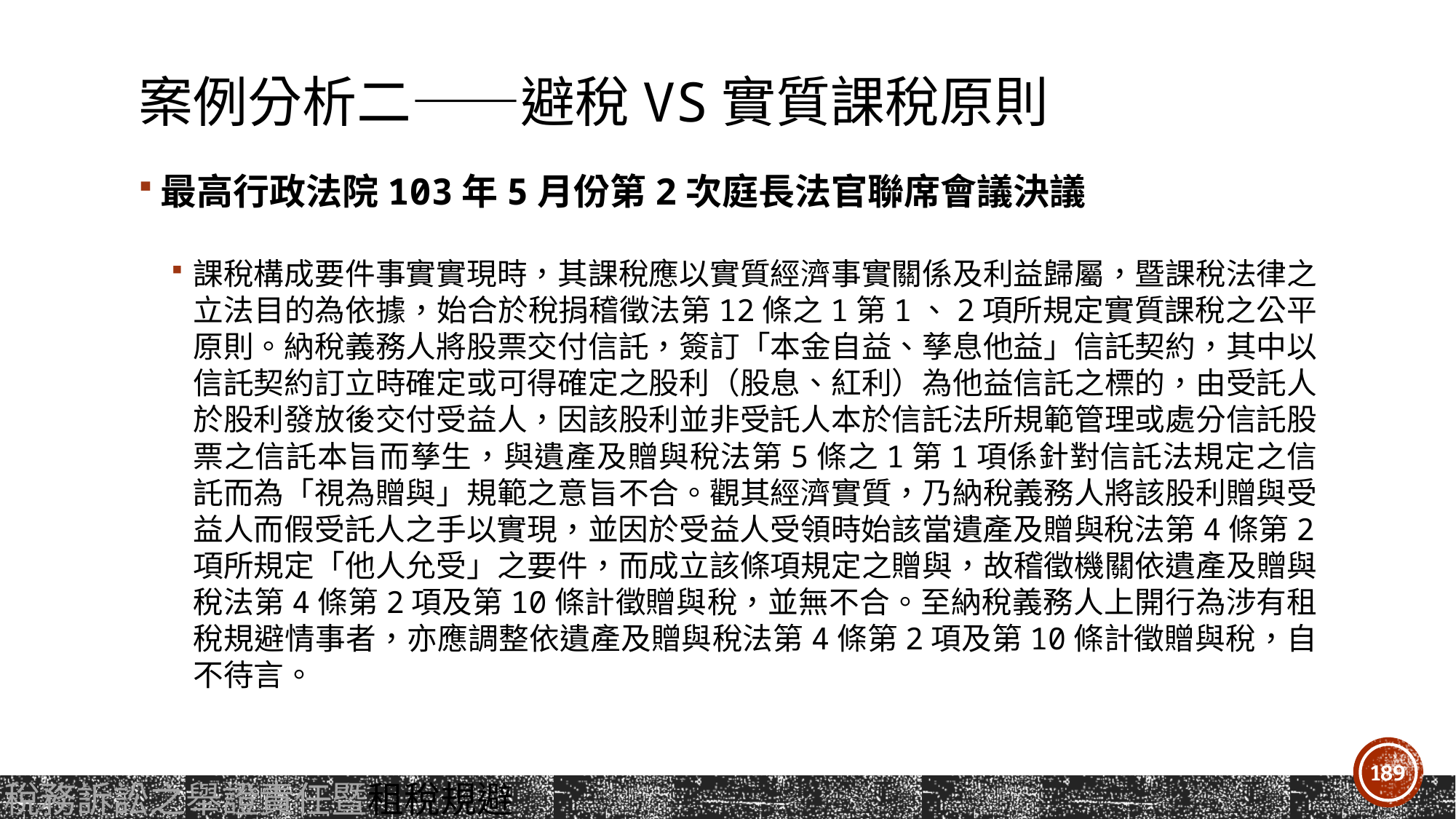

# 案例分析二——避稅vs實質課稅原則
最高行政法院103年5月份第2次庭長法官聯席會議決議

課稅構成要件事實實現時，其課稅應以實質經濟事實關係及利益歸屬，暨課稅法律之立法目的為依據，始合於稅捐稽徵法第12條之1第1、2項所規定實質課稅之公平原則。納稅義務人將股票交付信託，簽訂「本金自益、孳息他益」信託契約，其中以信託契約訂立時確定或可得確定之股利（股息、紅利）為他益信託之標的，由受託人於股利發放後交付受益人，因該股利並非受託人本於信託法所規範管理或處分信託股票之信託本旨而孳生，與遺產及贈與稅法第5條之1第1項係針對信託法規定之信託而為「視為贈與」規範之意旨不合。觀其經濟實質，乃納稅義務人將該股利贈與受益人而假受託人之手以實現，並因於受益人受領時始該當遺產及贈與稅法第4條第2項所規定「他人允受」之要件，而成立該條項規定之贈與，故稽徵機關依遺產及贈與稅法第4條第2項及第10條計徵贈與稅，並無不合。至納稅義務人上開行為涉有租稅規避情事者，亦應調整依遺產及贈與稅法第4條第2項及第10條計徵贈與稅，自不待言。

189